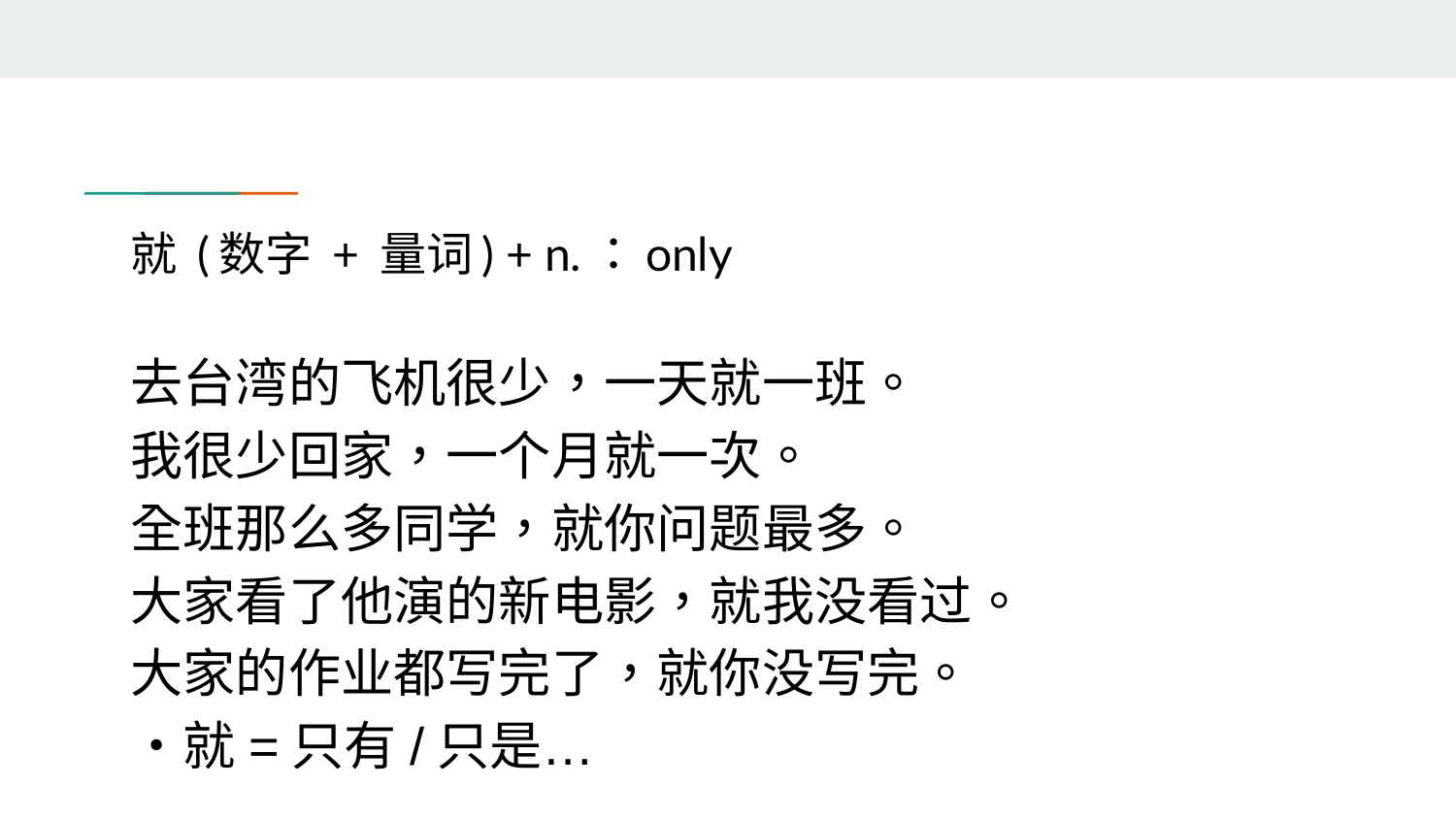

# 就 (数字 + 量词) + n.：only
去台湾的飞机很少，一天就一班。
我很少回家，一个月就一次。
全班那么多同学，就你问题最多。
大家看了他演的新电影，就我没看过。
大家的作业都写完了，就你没写完。
・就=只有/只是…